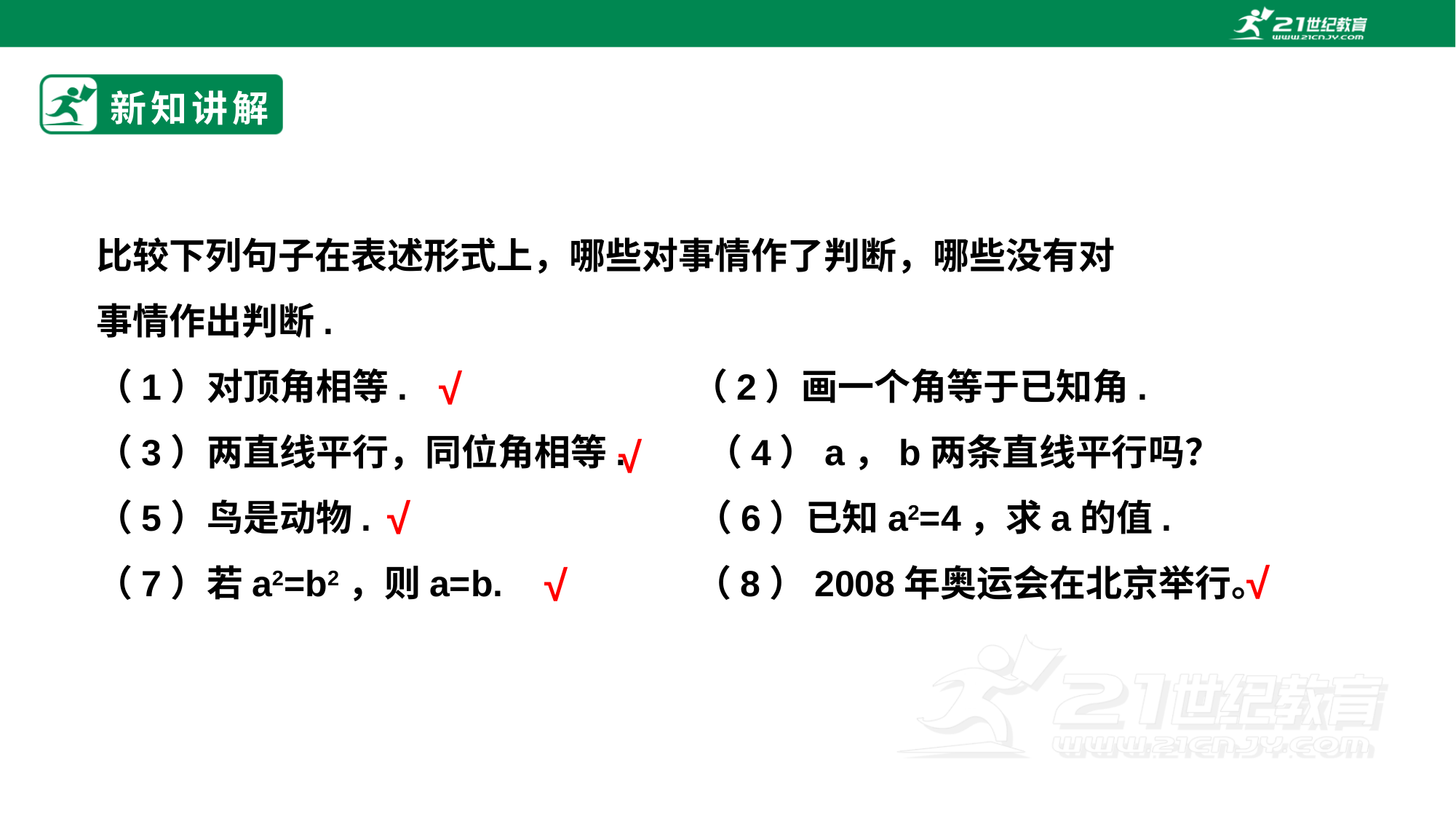

# 新知讲解
比较下列句子在表述形式上，哪些对事情作了判断，哪些没有对
事情作出判断.
（1）对顶角相等.                           （2）画一个角等于已知角.
（3）两直线平行，同位角相等.       （4）a，b两条直线平行吗？
（5）鸟是动物.                               （6）已知a2=4，求a的值.
（7）若a2=b2，则a=b.                  （8）2008年奥运会在北京举行。
√
√
√
√
√